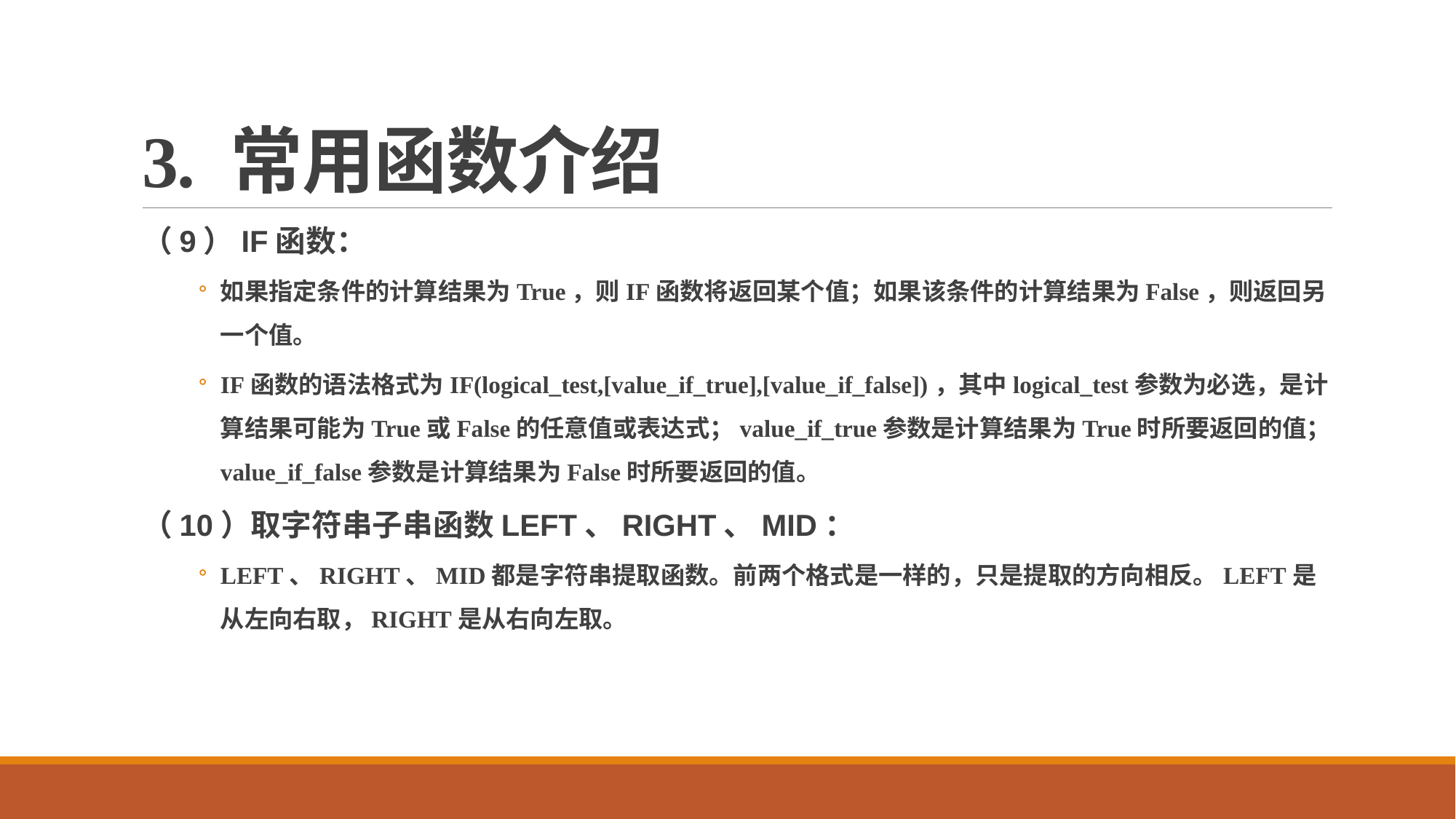

# 3. 常用函数介绍
（9）IF函数：
如果指定条件的计算结果为True，则IF函数将返回某个值；如果该条件的计算结果为False，则返回另一个值。
IF函数的语法格式为IF(logical_test,[value_if_true],[value_if_false])，其中logical_test参数为必选，是计算结果可能为True或False的任意值或表达式；value_if_true参数是计算结果为True时所要返回的值；value_if_false参数是计算结果为False时所要返回的值。
（10）取字符串子串函数LEFT、RIGHT、MID：
LEFT、RIGHT、MID都是字符串提取函数。前两个格式是一样的，只是提取的方向相反。LEFT是从左向右取，RIGHT是从右向左取。